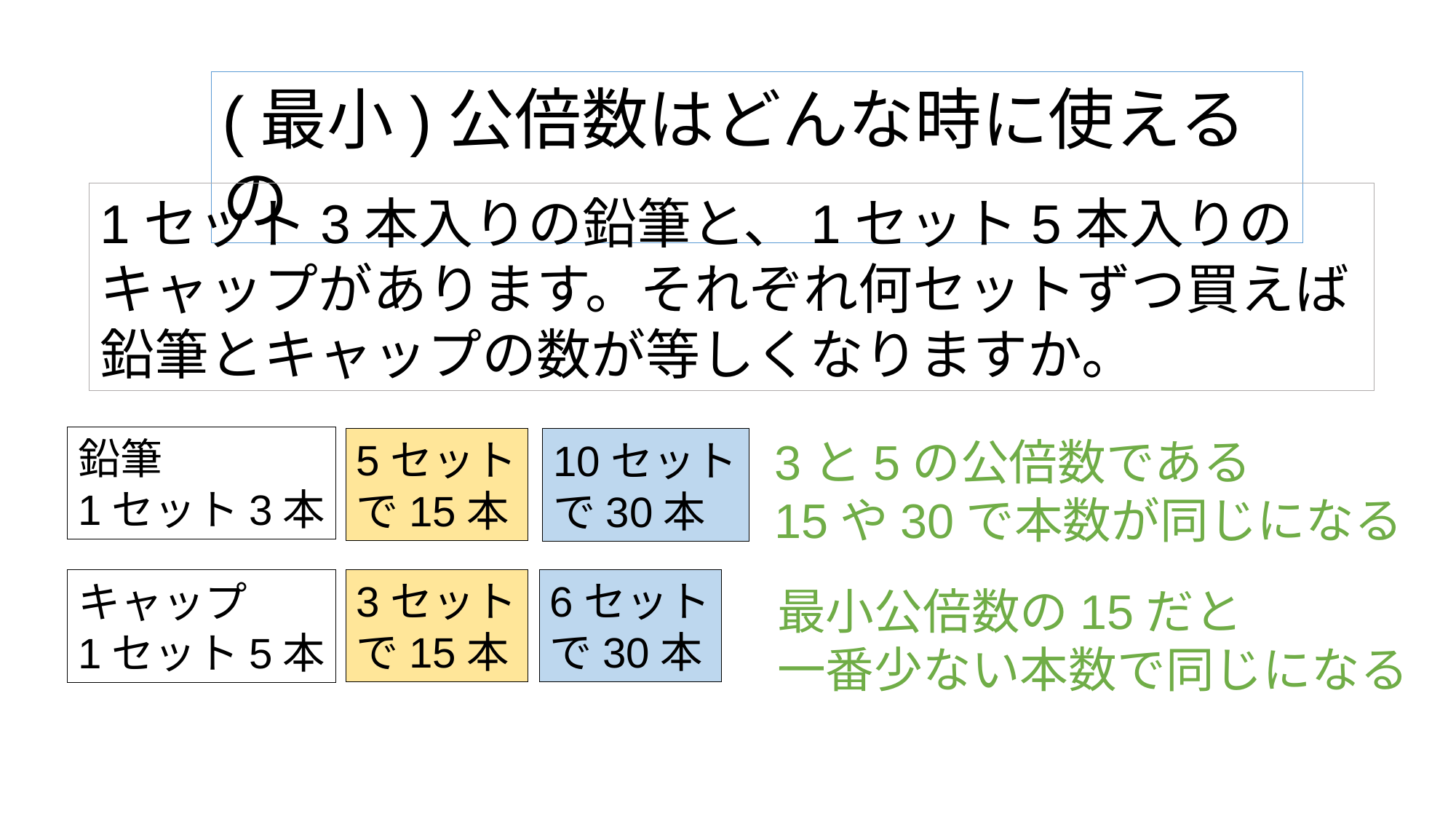

(最小)公倍数はどんな時に使えるの
1セット3本入りの鉛筆と、1セット5本入りのキャップがあります。それぞれ何セットずつ買えば鉛筆とキャップの数が等しくなりますか。
3と5の公倍数である
15や30で本数が同じになる
鉛筆
1セット3本
5セット
で15本
10セット
で30本
3セット
で15本
6セット
で30本
キャップ
1セット5本
最小公倍数の15だと
一番少ない本数で同じになる